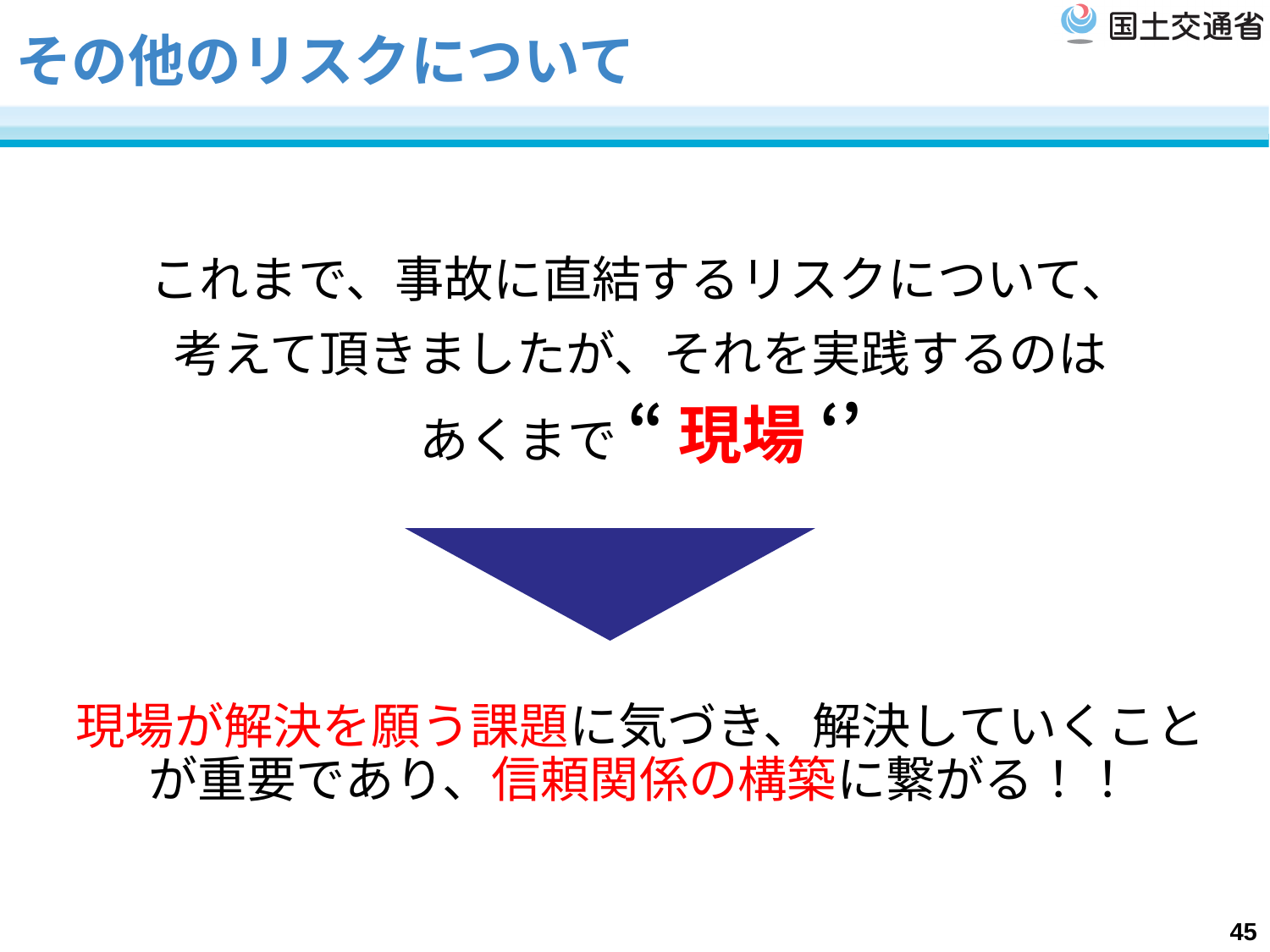

# その他のリスクについて
これまで、事故に直結するリスクについて、
考えて頂きましたが、それを実践するのは
あくまで “ 現場 ‘’

現場が解決を願う課題に気づき、解決していくことが重要であり、信頼関係の構築に繋がる！！
45